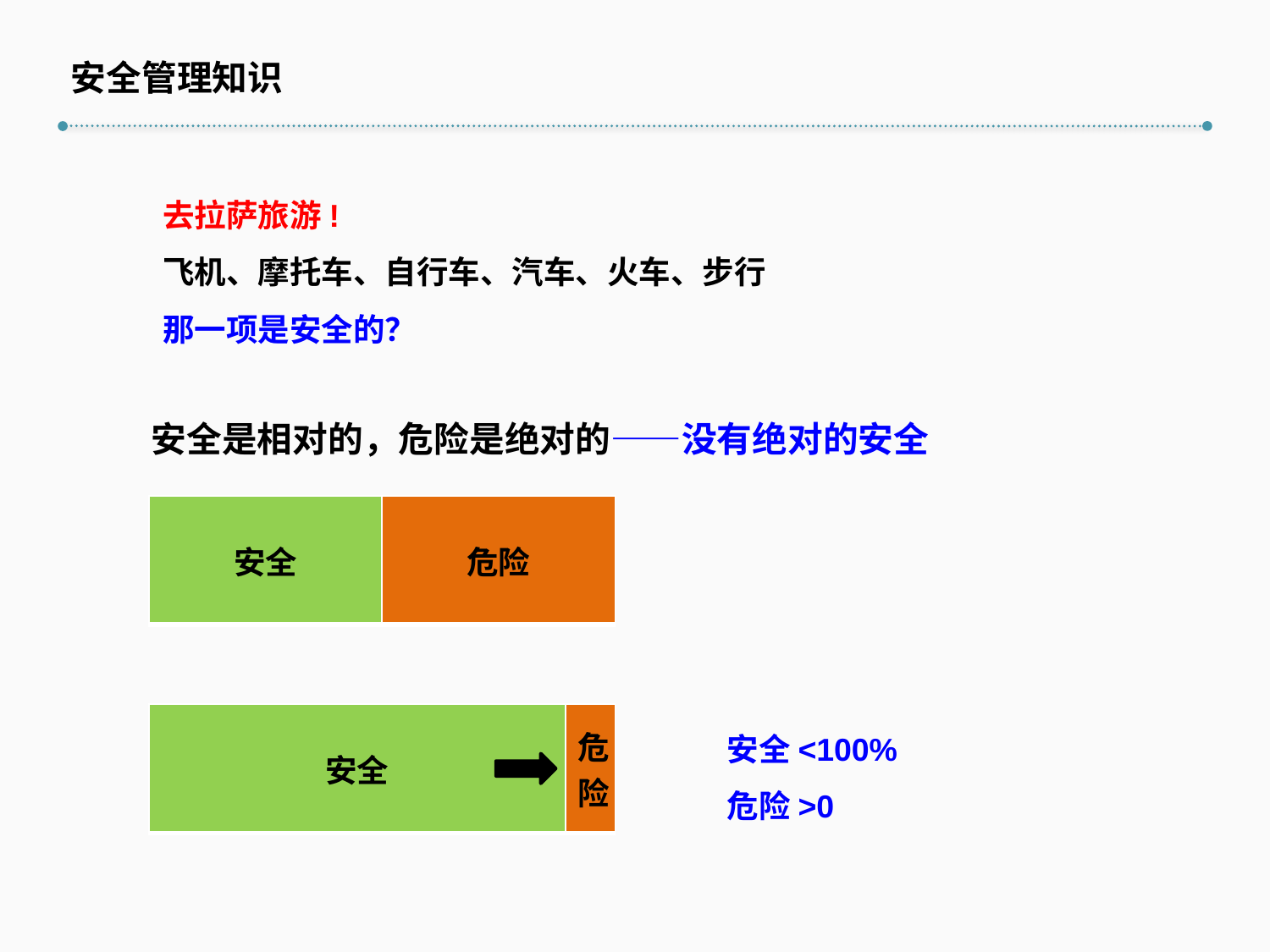

安全管理知识
去拉萨旅游!
飞机、摩托车、自行车、汽车、火车、步行
那一项是安全的？
安全是相对的，危险是绝对的——没有绝对的安全
| 安全 | 危险 |
| --- | --- |
| 安全 | 危险 |
| --- | --- |
安全<100%
危险>0